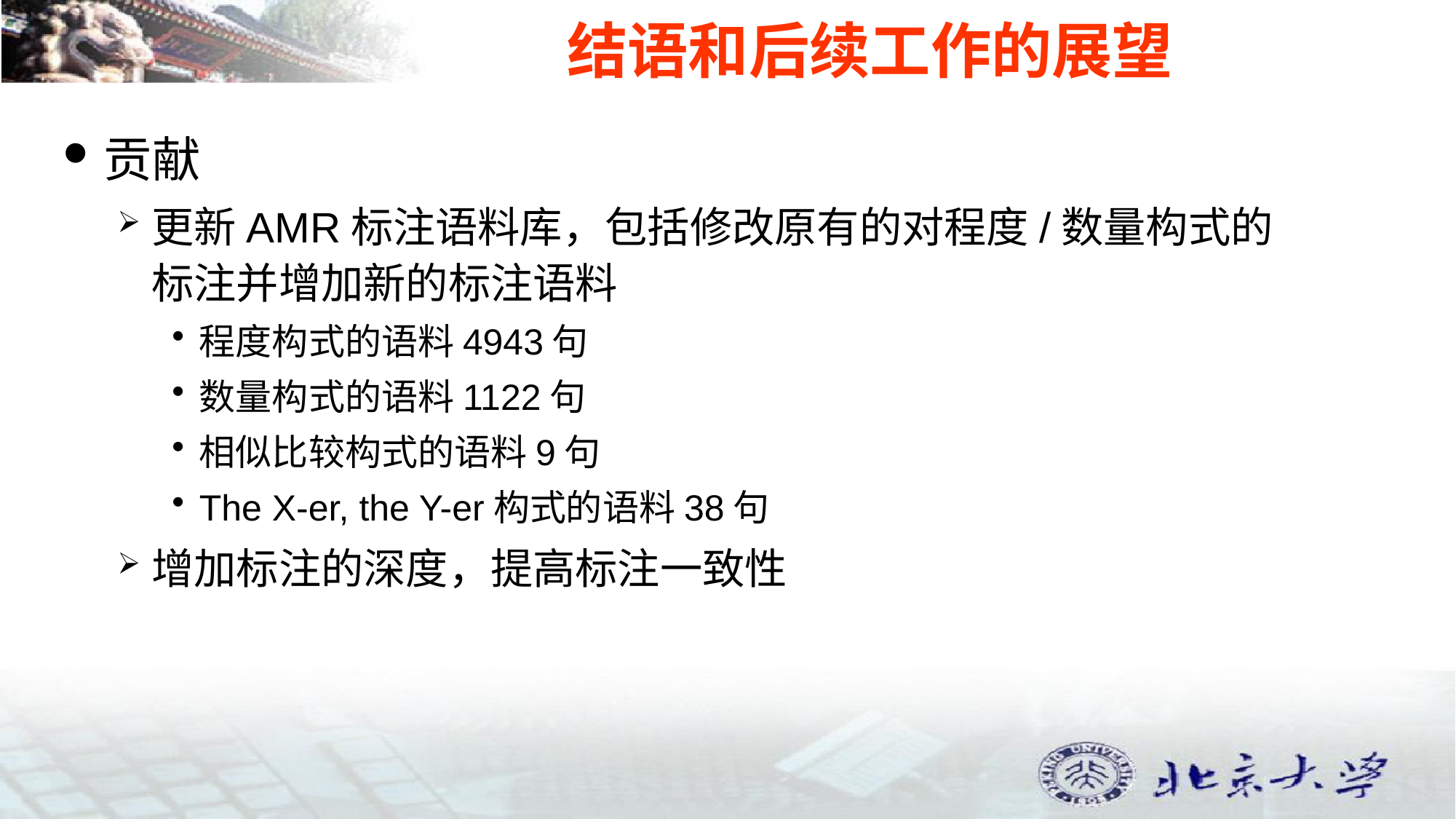

# 结语和后续工作的展望
贡献
更新AMR标注语料库，包括修改原有的对程度/数量构式的标注并增加新的标注语料
程度构式的语料4943句
数量构式的语料1122句
相似比较构式的语料9句
The X-er, the Y-er构式的语料38句
增加标注的深度，提高标注一致性